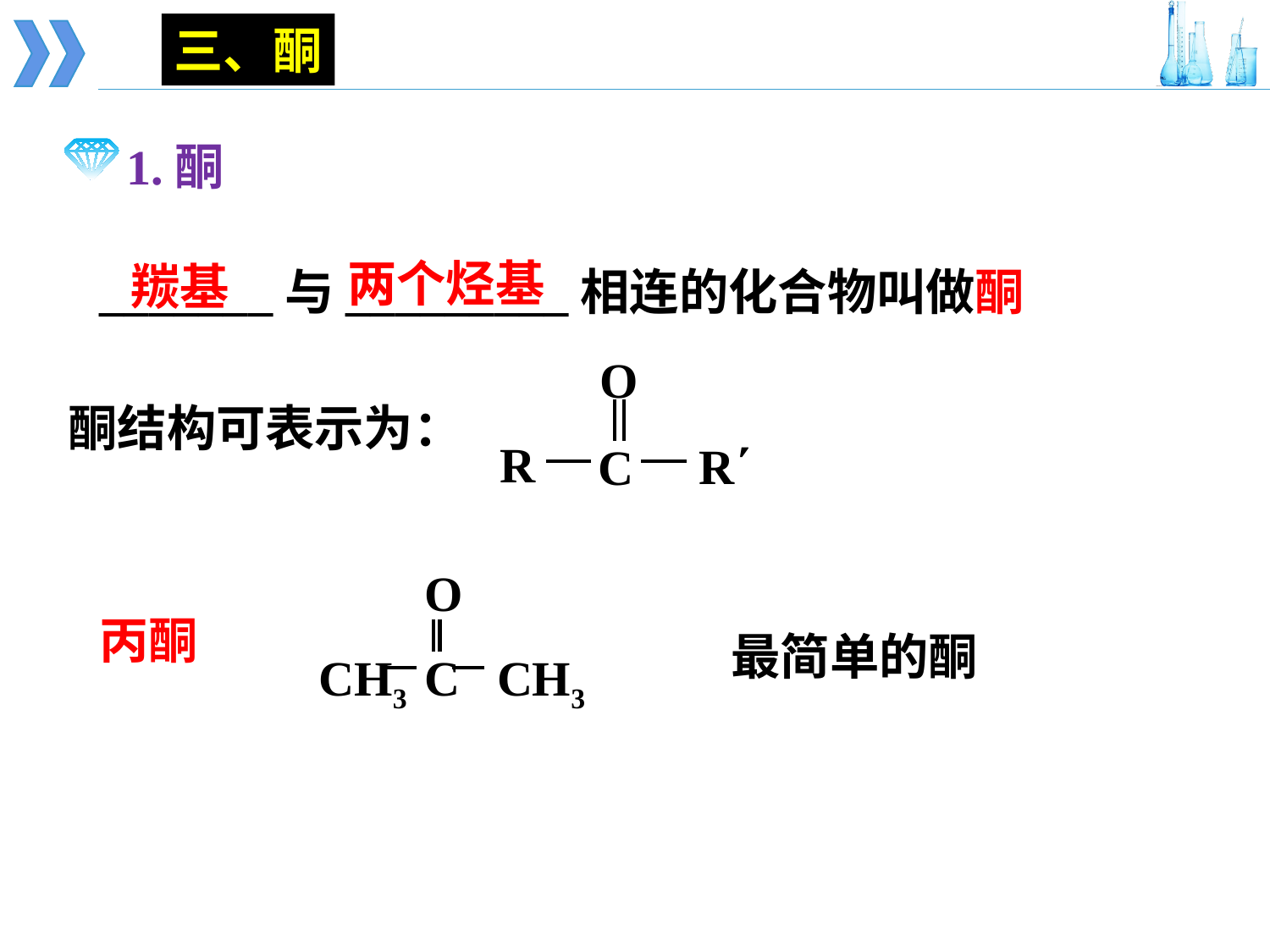

三、酮
1.酮

两个烃基
羰基
_______与_________相连的化合物叫做酮
O
R
R΄
C
酮结构可表示为：
O
C
CH3
CH3
丙酮
最简单的酮